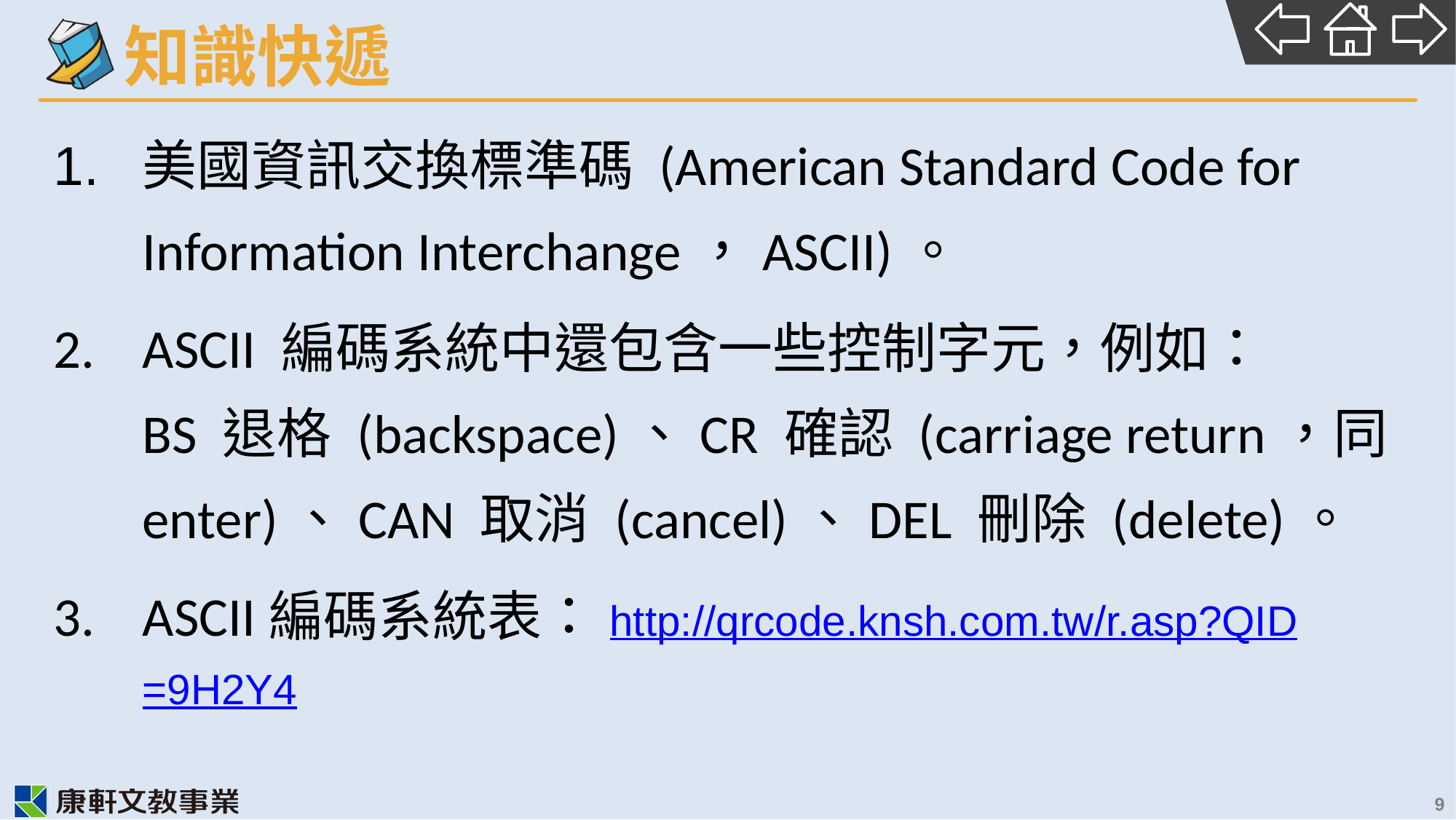

美國資訊交換標準碼 (American Standard Code for Information Interchange，ASCII)。
ASCII 編碼系統中還包含一些控制字元，例如：
BS 退格 (backspace)、CR 確認 (carriage return，同 enter)、CAN 取消 (cancel)、DEL 刪除 (delete)。
ASCII編碼系統表：http://qrcode.knsh.com.tw/r.asp?QID=9H2Y4

9